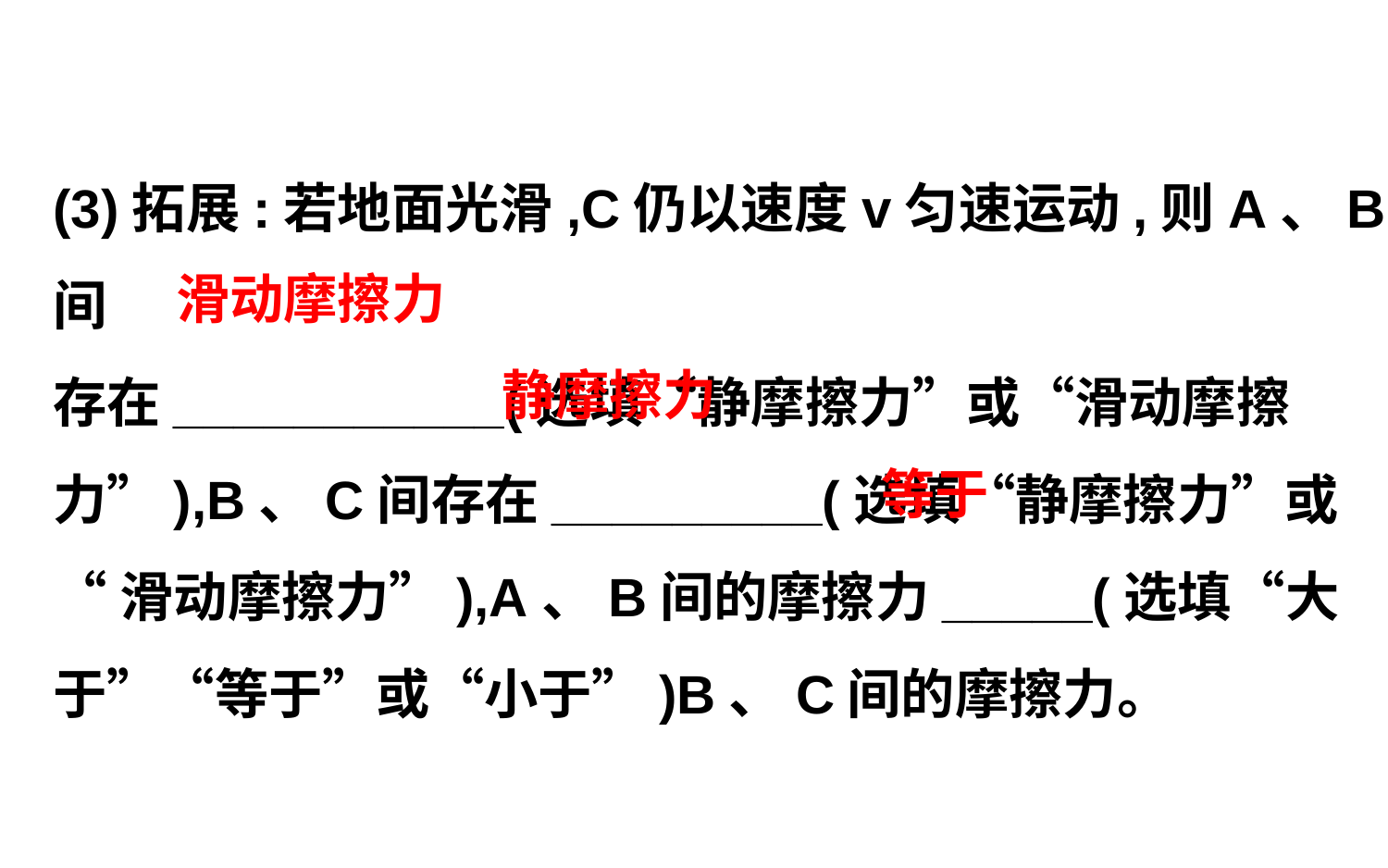

(3)拓展:若地面光滑,C仍以速度v匀速运动,则A、B间
存在___________(选填“静摩擦力”或“滑动摩擦
力”),B、C间存在_________(选填“静摩擦力”或
“滑动摩擦力”),A、B间的摩擦力_____(选填“大
于”“等于”或“小于”)B、C间的摩擦力。
滑动摩擦力
静摩擦力
等于